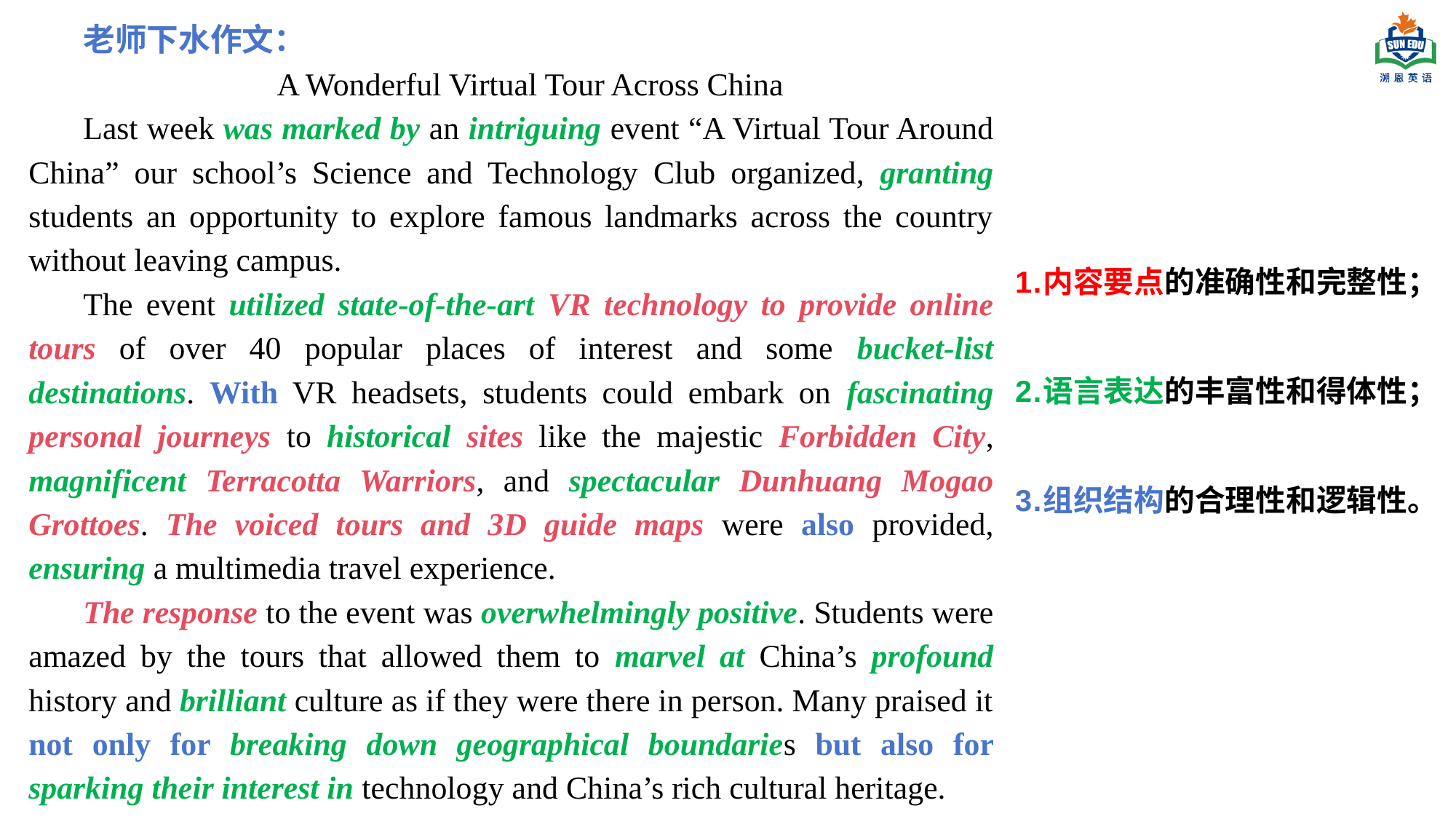

老师下水作文：
A Wonderful Virtual Tour Across China
Last week was marked by an intriguing event “A Virtual Tour Around China” our school’s Science and Technology Club organized, granting students an opportunity to explore famous landmarks across the country without leaving campus.
The event utilized state-of-the-art VR technology to provide online tours of over 40 popular places of interest and some bucket-list destinations. With VR headsets, students could embark on fascinating personal journeys to historical sites like the majestic Forbidden City, magnificent Terracotta Warriors, and spectacular Dunhuang Mogao Grottoes. The voiced tours and 3D guide maps were also provided, ensuring a multimedia travel experience.
The response to the event was overwhelmingly positive. Students were amazed by the tours that allowed them to marvel at China’s profound history and brilliant culture as if they were there in person. Many praised it not only for breaking down geographical boundaries but also for sparking their interest in technology and China’s rich cultural heritage.
内容要点的准确性和完整性；

语言表达的丰富性和得体性；

组织结构的合理性和逻辑性。